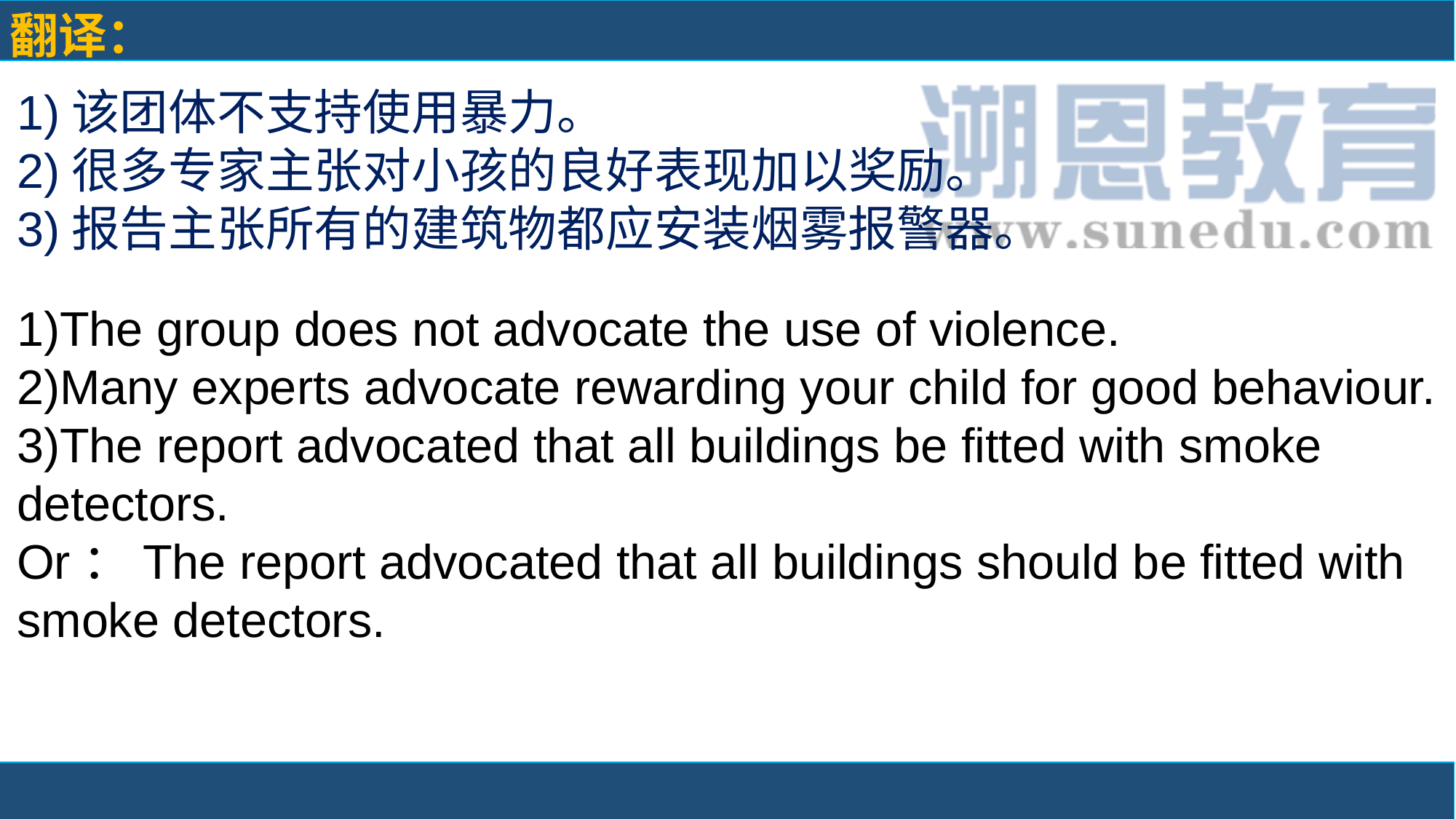

翻译：
1)该团体不支持使用暴力。
2)很多专家主张对小孩的良好表现加以奖励。
3)报告主张所有的建筑物都应安装烟雾报警器。

1)The group does not advocate the use of violence.
2)Many experts advocate rewarding your child for good behaviour.
3)The report advocated that all buildings be fitted with smoke detectors.
Or：The report advocated that all buildings should be fitted with smoke detectors.